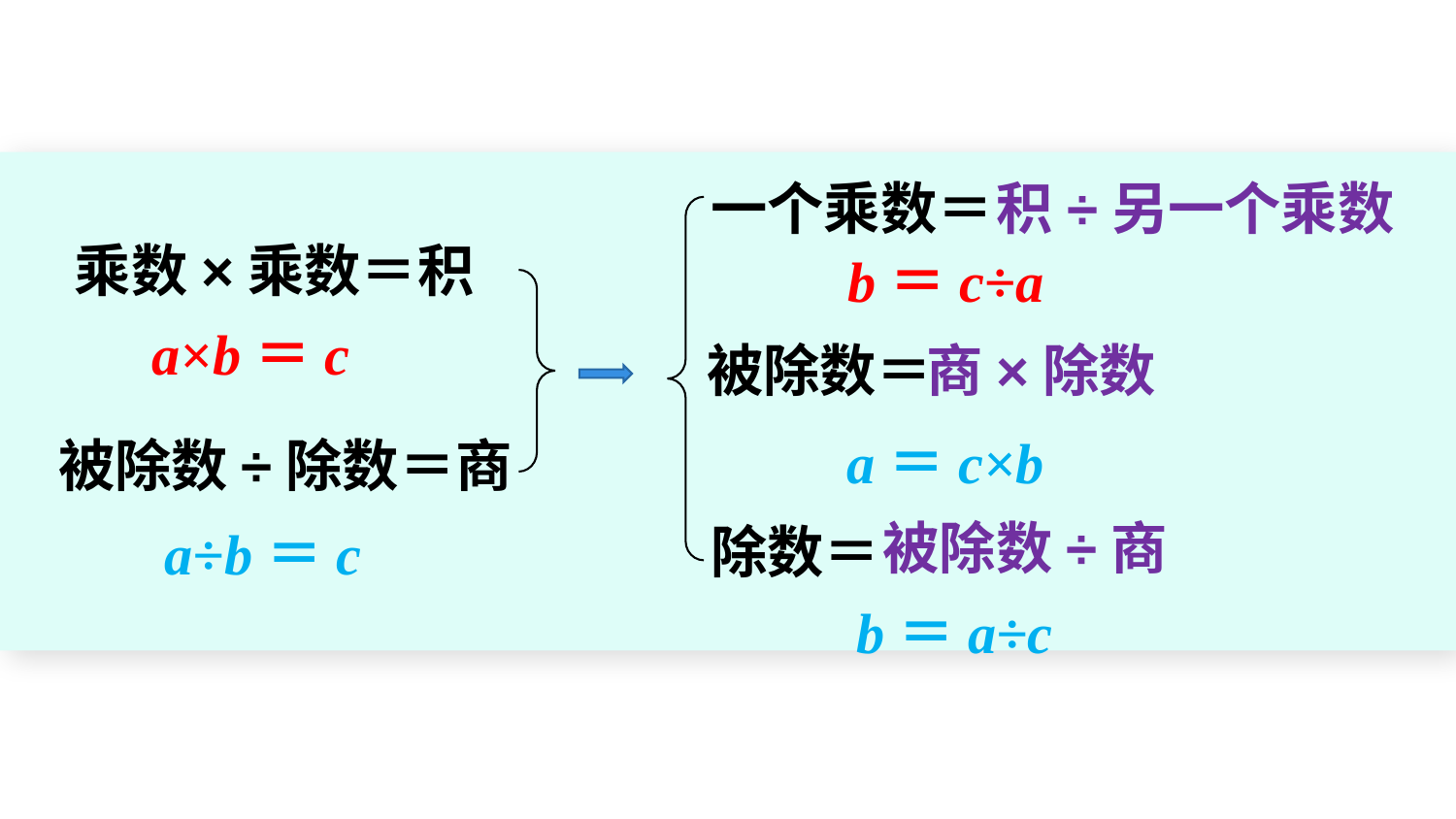

一个乘数＝
积÷另一个乘数

乘数×乘数＝积
b＝c÷a

a×b＝c
被除数＝
商×除数

a＝c×b
被除数÷除数＝商
 被除数÷商
除数＝
a÷b＝c
b＝a÷c